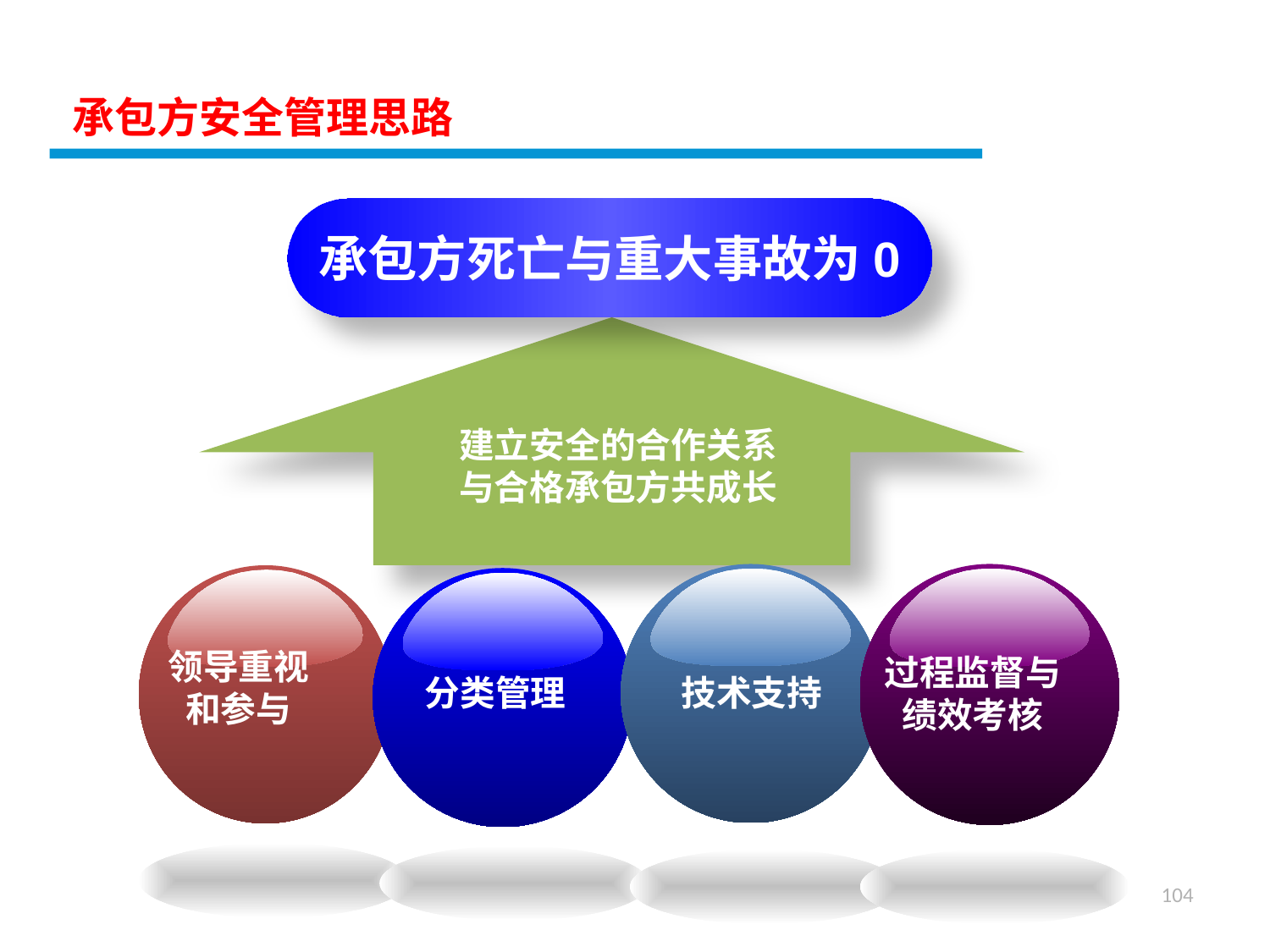

承包方安全管理思路
承包方死亡与重大事故为0

技术支持

过程监督与
绩效考核

领导重视
和参与

分类管理

建立安全的合作关系
与合格承包方共成长
104